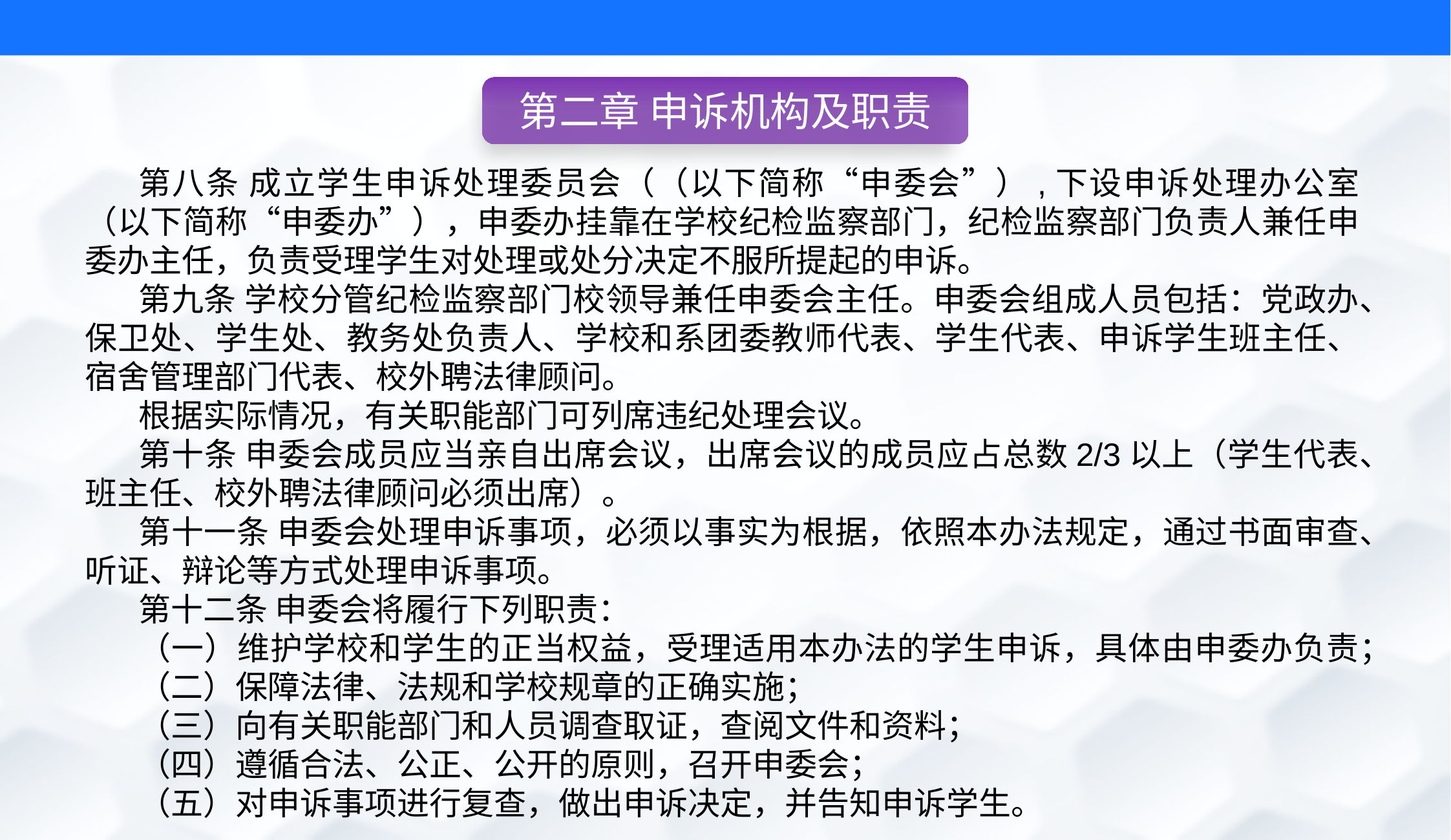

第二章 申诉机构及职责
第八条 成立学生申诉处理委员会（（以下简称“申委会”）,下设申诉处理办公室（以下简称“申委办”），申委办挂靠在学校纪检监察部门，纪检监察部门负责人兼任申委办主任，负责受理学生对处理或处分决定不服所提起的申诉。
第九条 学校分管纪检监察部门校领导兼任申委会主任。申委会组成人员包括：党政办、保卫处、学生处、教务处负责人、学校和系团委教师代表、学生代表、申诉学生班主任、宿舍管理部门代表、校外聘法律顾问。
根据实际情况，有关职能部门可列席违纪处理会议。
第十条 申委会成员应当亲自出席会议，出席会议的成员应占总数2/3以上（学生代表、班主任、校外聘法律顾问必须出席）。
第十一条 申委会处理申诉事项，必须以事实为根据，依照本办法规定，通过书面审查、听证、辩论等方式处理申诉事项。
第十二条 申委会将履行下列职责：
（一）维护学校和学生的正当权益，受理适用本办法的学生申诉，具体由申委办负责；
（二）保障法律、法规和学校规章的正确实施；
（三）向有关职能部门和人员调查取证，查阅文件和资料；
（四）遵循合法、公正、公开的原则，召开申委会；
（五）对申诉事项进行复查，做出申诉决定，并告知申诉学生。